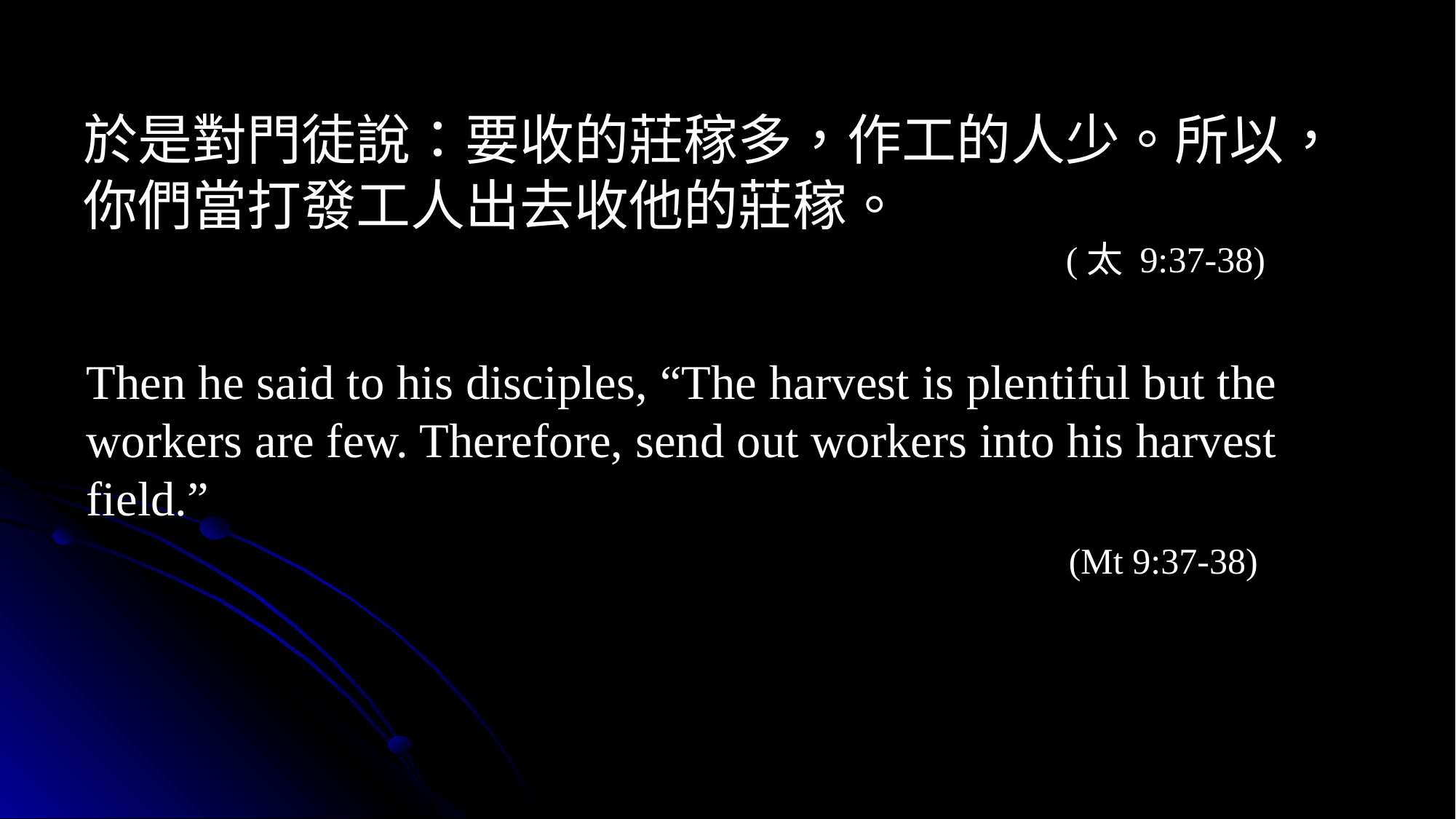

於是對門徒說：要收的莊稼多，作工的人少。所以，你們當打發工人出去收他的莊稼。				    									(太 9:37-38)
Then he said to his disciples, “The harvest is plentiful but the workers are few. Therefore, send out workers into his harvest field.”																			(Mt 9:37-38)